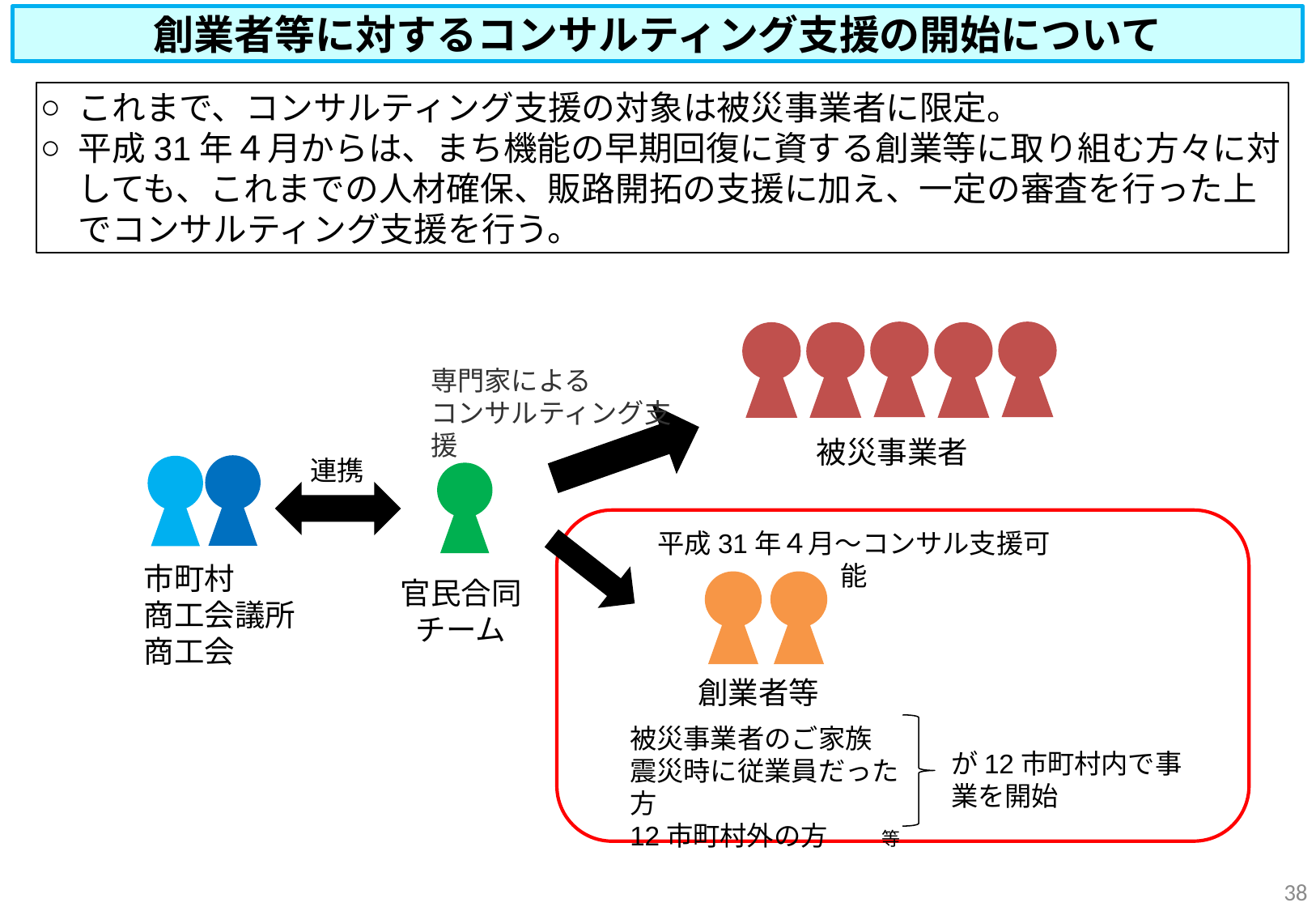

創業者等に対するコンサルティング支援の開始について
これまで、コンサルティング支援の対象は被災事業者に限定。
平成31年４月からは、まち機能の早期回復に資する創業等に取り組む方々に対しても、これまでの人材確保、販路開拓の支援に加え、一定の審査を行った上でコンサルティング支援を行う。

専門家による
コンサルティング支援

被災事業者
連携

平成31年４月～コンサル支援可能

市町村
商工会議所
商工会
官民合同
チーム

創業者等

被災事業者のご家族
震災時に従業員だった方
12市町村外の方　　等
が12市町村内で事業を開始
38